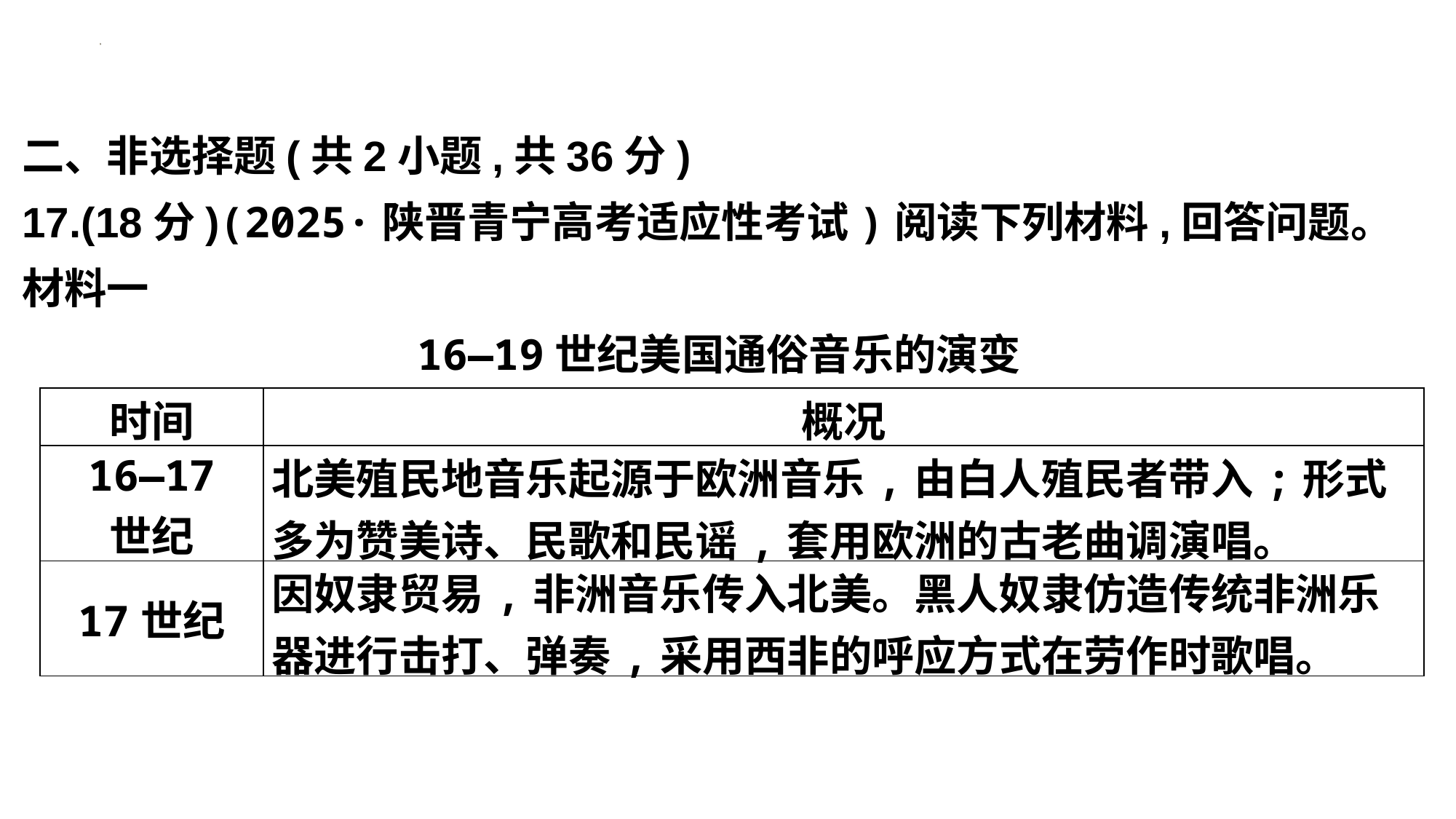

二、非选择题(共2小题,共36分)
17.(18分)(2025·陕晋青宁高考适应性考试)阅读下列材料,回答问题。
材料一
16—19世纪美国通俗音乐的演变
| 时间 | 概况 |
| --- | --- |
| 16—17 世纪 | 北美殖民地音乐起源于欧洲音乐,由白人殖民者带入;形式多为赞美诗、民歌和民谣,套用欧洲的古老曲调演唱。 |
| 17世纪 | 因奴隶贸易,非洲音乐传入北美。黑人奴隶仿造传统非洲乐器进行击打、弹奏,采用西非的呼应方式在劳作时歌唱。 |